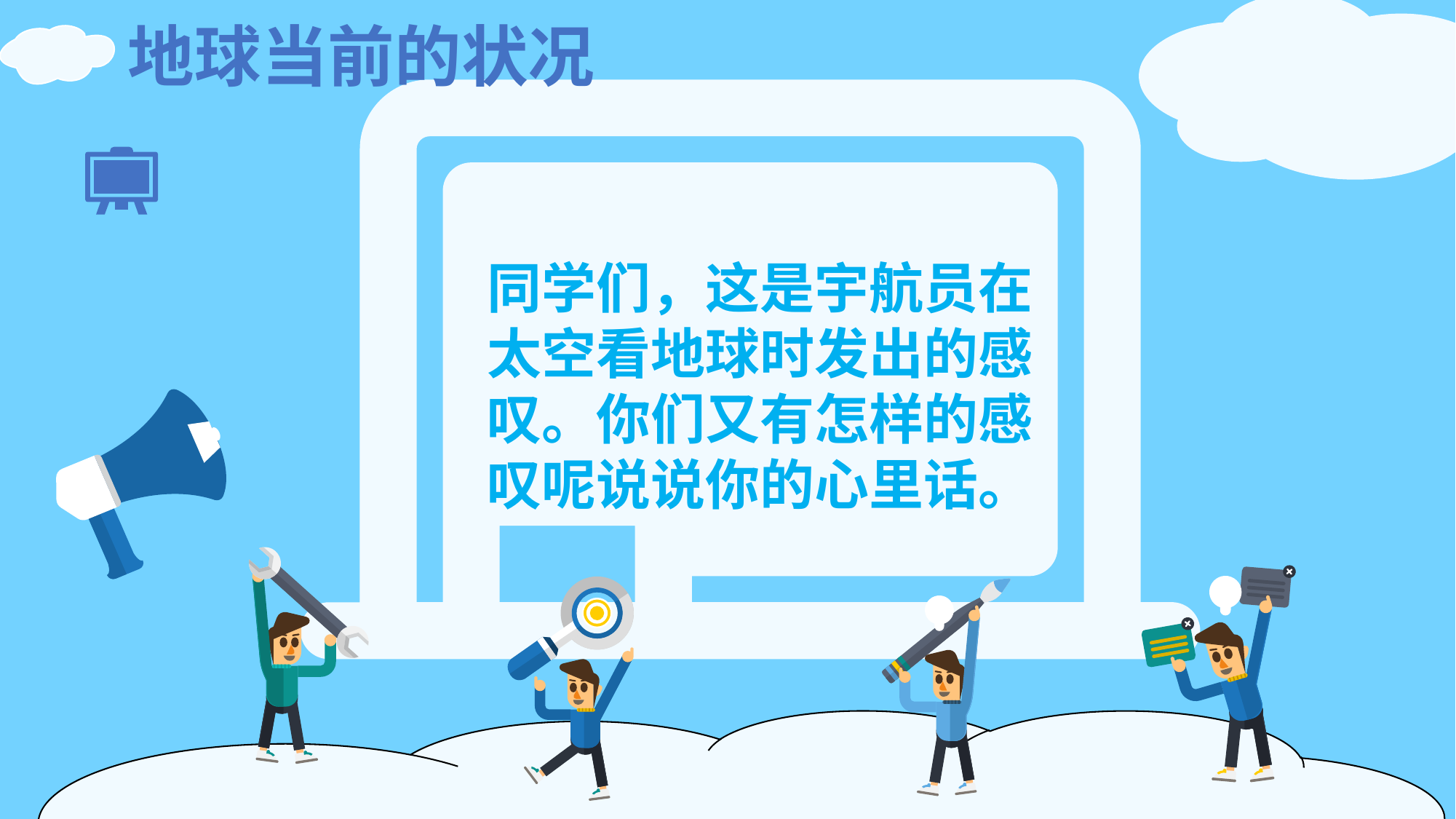

地球当前的状况

同学们，这是宇航员在太空看地球时发出的感叹。你们又有怎样的感叹呢说说你的心里话。